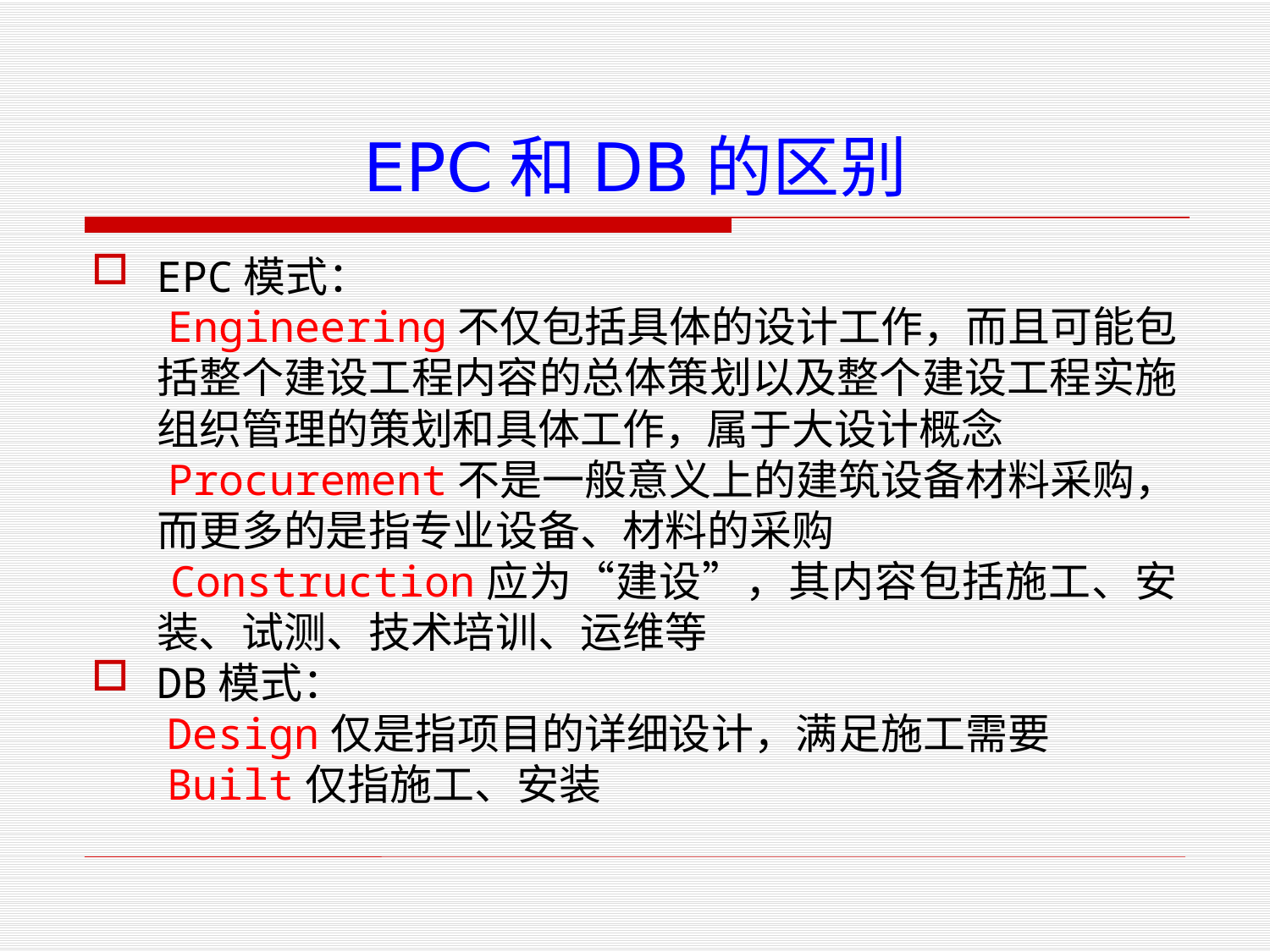

# EPC和DB的区别
EPC模式：
   Engineering不仅包括具体的设计工作，而且可能包括整个建设工程内容的总体策划以及整个建设工程实施组织管理的策划和具体工作，属于大设计概念
   Procurement不是一般意义上的建筑设备材料采购，而更多的是指专业设备、材料的采购
   Construction应为“建设”，其内容包括施工、安装、试测、技术培训、运维等
DB模式：
   Design仅是指项目的详细设计，满足施工需要
   Built仅指施工、安装